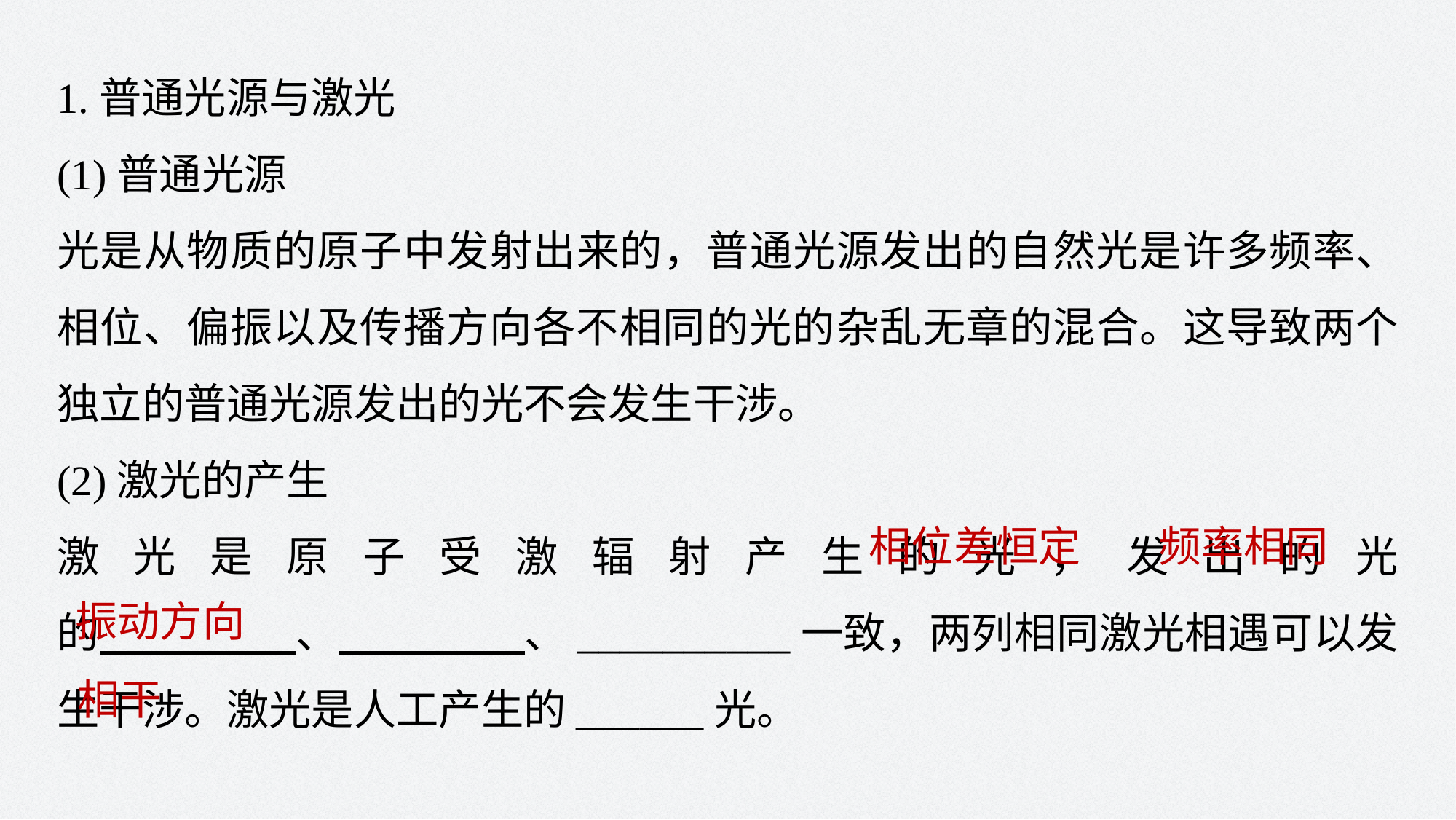

1.普通光源与激光
(1)普通光源
光是从物质的原子中发射出来的，普通光源发出的自然光是许多频率、相位、偏振以及传播方向各不相同的光的杂乱无章的混合。这导致两个独立的普通光源发出的光不会发生干涉。
(2)激光的产生
激光是原子受激辐射产生的光，发出的光的                    、                   、__________一致，两列相同激光相遇可以发生干涉。激光是人工产生的______光。
相位差恒定
频率相同
振动方向
相干